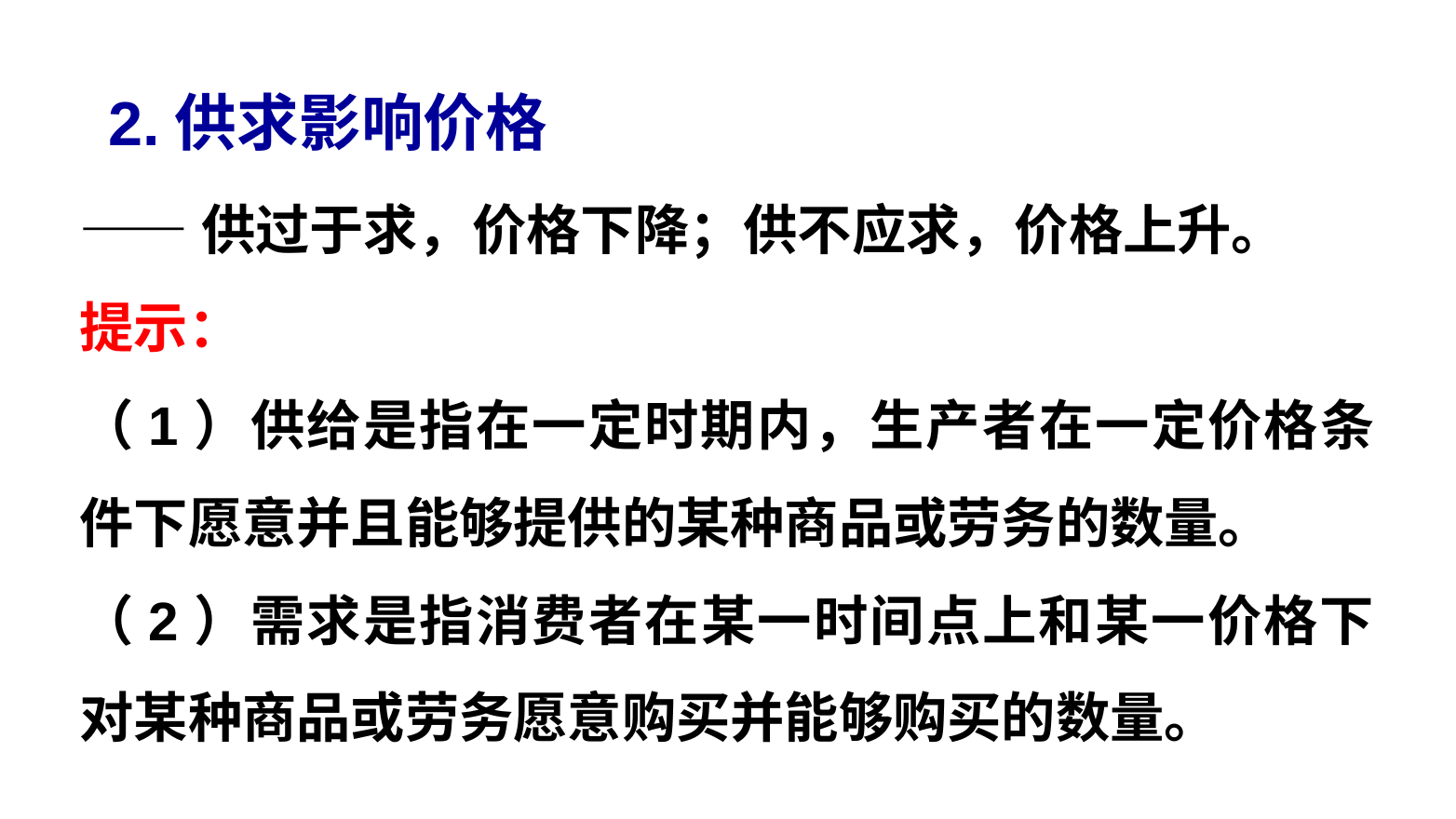

2.供求影响价格
——供过于求，价格下降；供不应求，价格上升。
提示：
（1）供给是指在一定时期内，生产者在一定价格条件下愿意并且能够提供的某种商品或劳务的数量。
（2）需求是指消费者在某一时间点上和某一价格下对某种商品或劳务愿意购买并能够购买的数量。